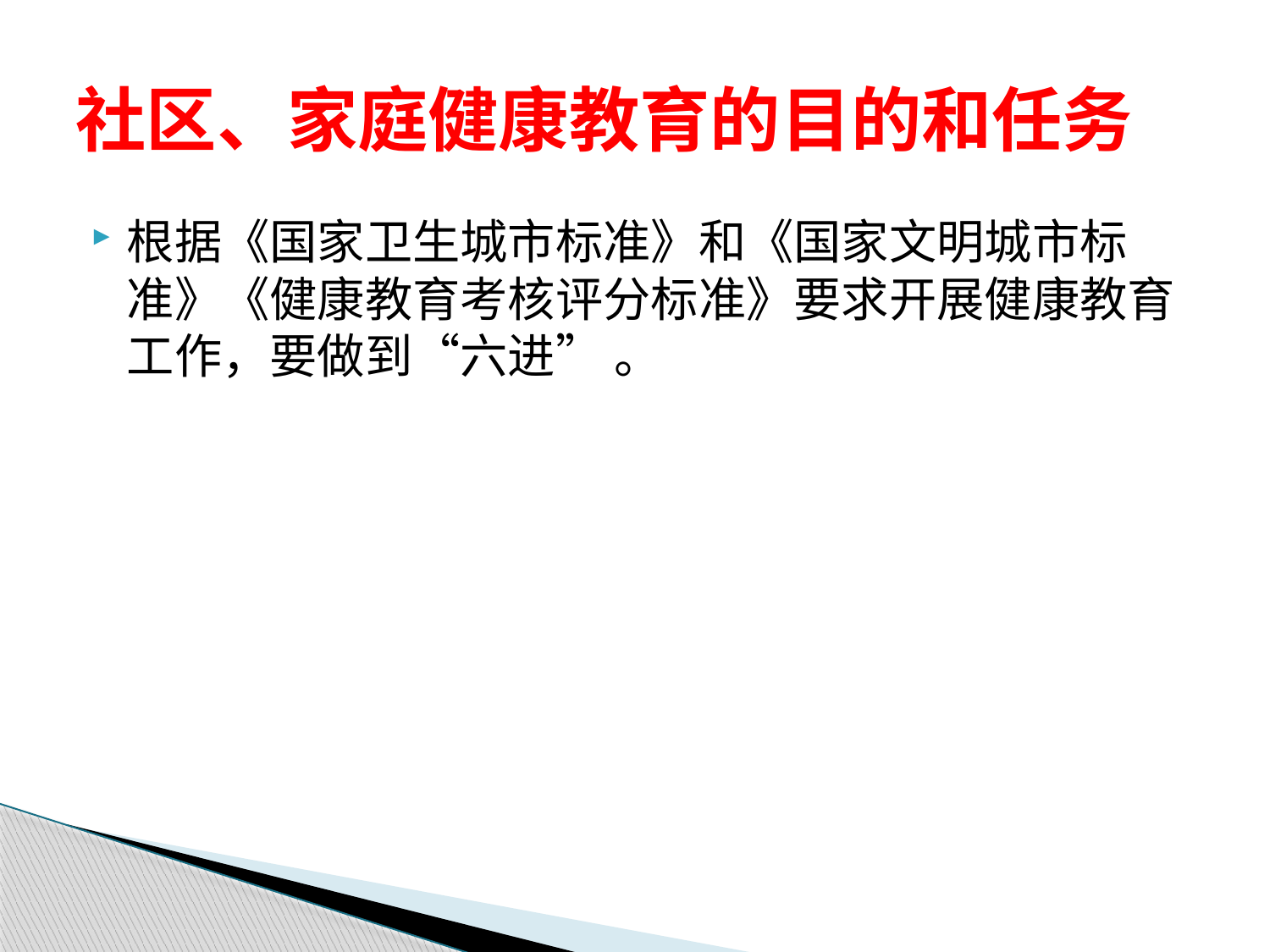

# 社区、家庭健康教育的目的和任务
根据《国家卫生城市标准》和《国家文明城市标准》《健康教育考核评分标准》要求开展健康教育工作，要做到“六进” 。